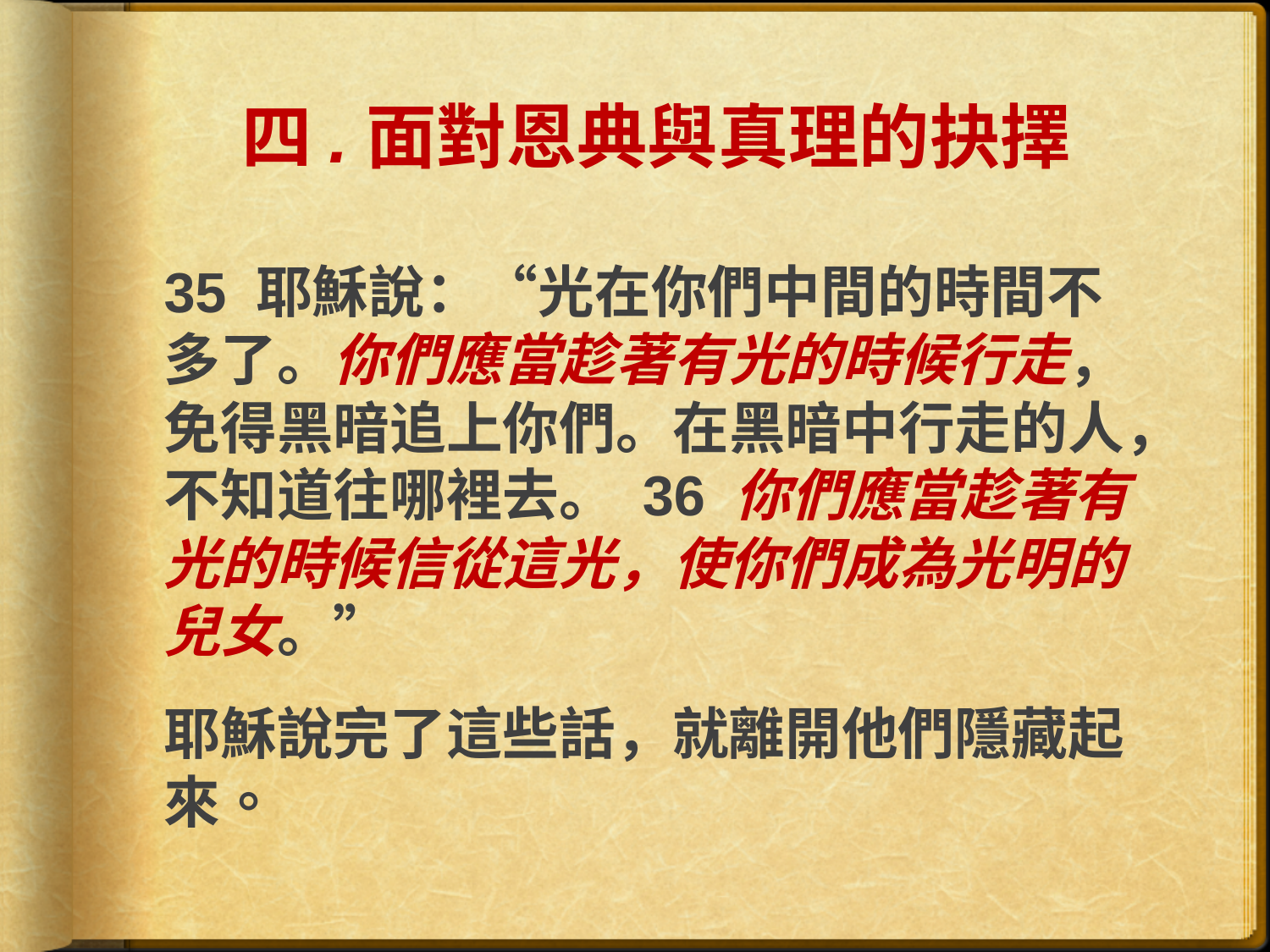

# 四.面對恩典與真理的抉擇
35 耶穌說：“光在你們中間的時間不多了。你們應當趁著有光的時候行走，免得黑暗追上你們。在黑暗中行走的人，不知道往哪裡去。 36 你們應當趁著有光的時候信從這光，使你們成為光明的兒女。”
耶穌說完了這些話，就離開他們隱藏起來。